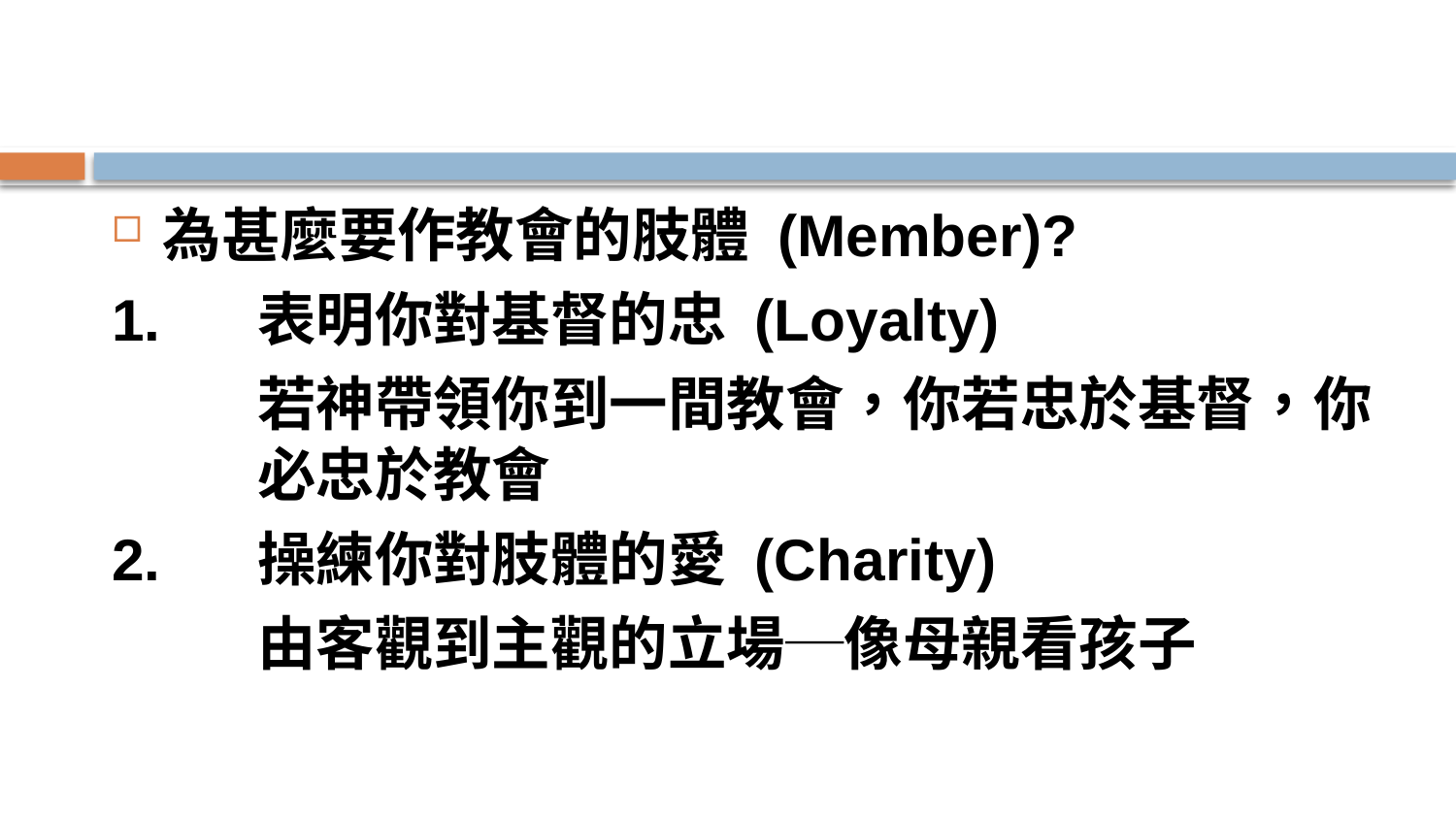

#
為甚麼要作教會的肢體 (Member)?
1.	表明你對基督的忠 (Loyalty)
	若神帶領你到一間教會，你若忠於基督，你	必忠於教會
2.	操練你對肢體的愛 (Charity)
	由客觀到主觀的立場─像母親看孩子